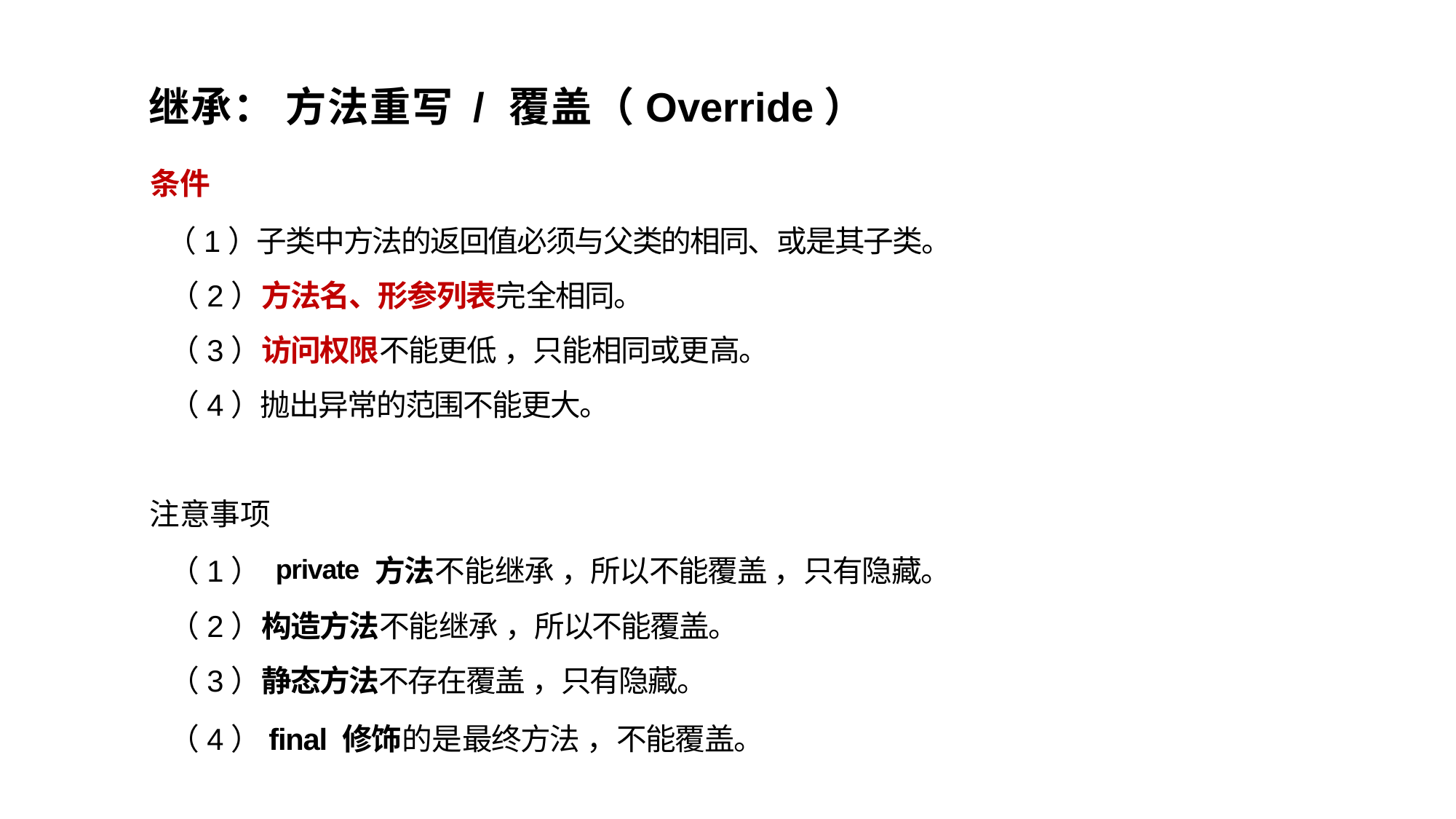

继承： 方法重写 / 覆盖（Override）

条件
（1）子类中方法的返回值必须与父类的相同、或是其子类。
（2）方法名、形参列表完全相同。
（3）访问权限不能更低 ，只能相同或更高。
（4）抛出异常的范围不能更大。

注意事项
（1） private 方法不能继承 ，所以不能覆盖 ，只有隐藏。
（2）构造方法不能继承 ，所以不能覆盖。
（3）静态方法不存在覆盖 ，只有隐藏。

（4）final 修饰的是最终方法 ，不能覆盖。